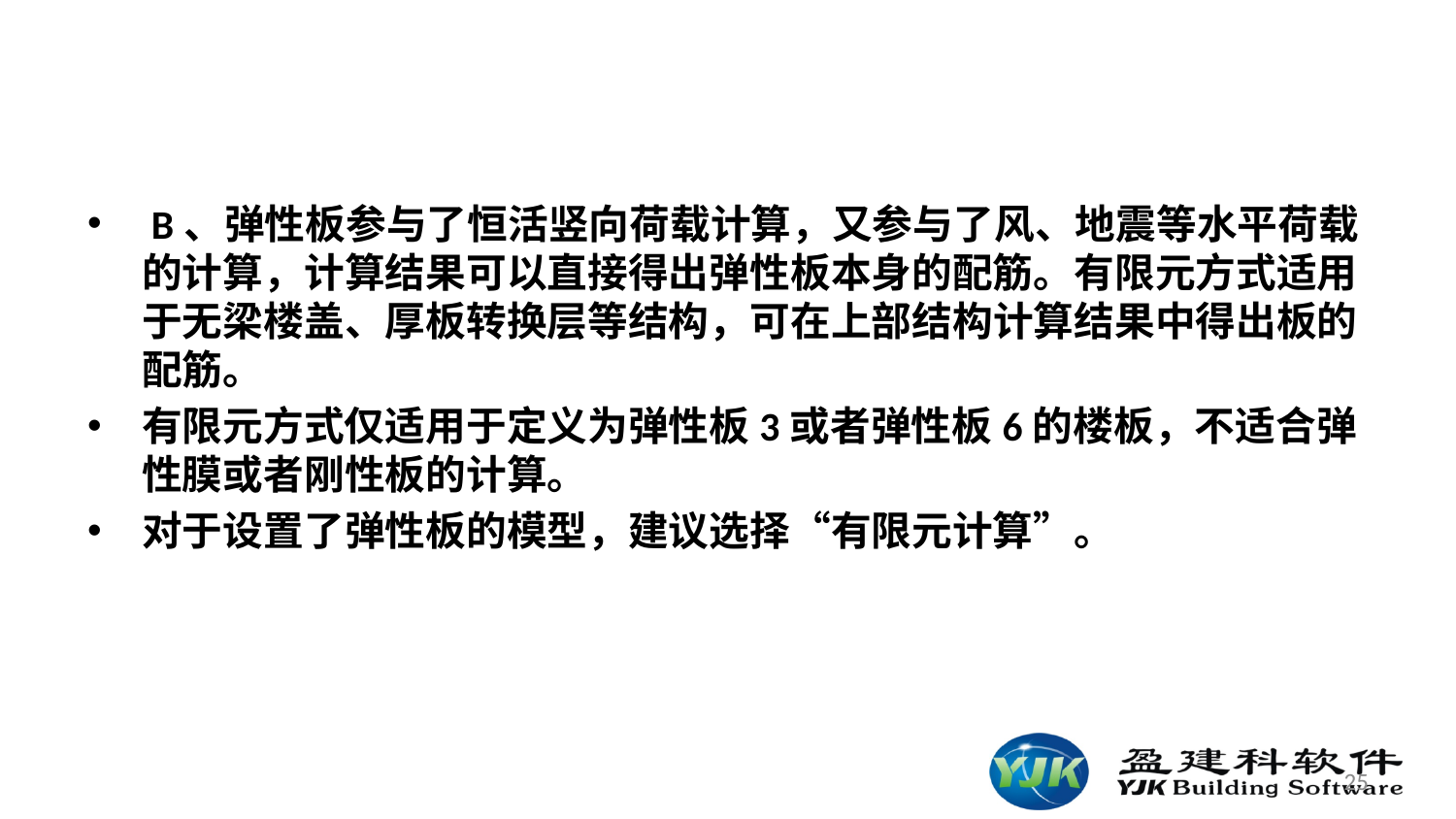

#
 B、弹性板参与了恒活竖向荷载计算，又参与了风、地震等水平荷载的计算，计算结果可以直接得出弹性板本身的配筋。有限元方式适用于无梁楼盖、厚板转换层等结构，可在上部结构计算结果中得出板的配筋。
有限元方式仅适用于定义为弹性板3或者弹性板6的楼板，不适合弹性膜或者刚性板的计算。
对于设置了弹性板的模型，建议选择“有限元计算”。

25